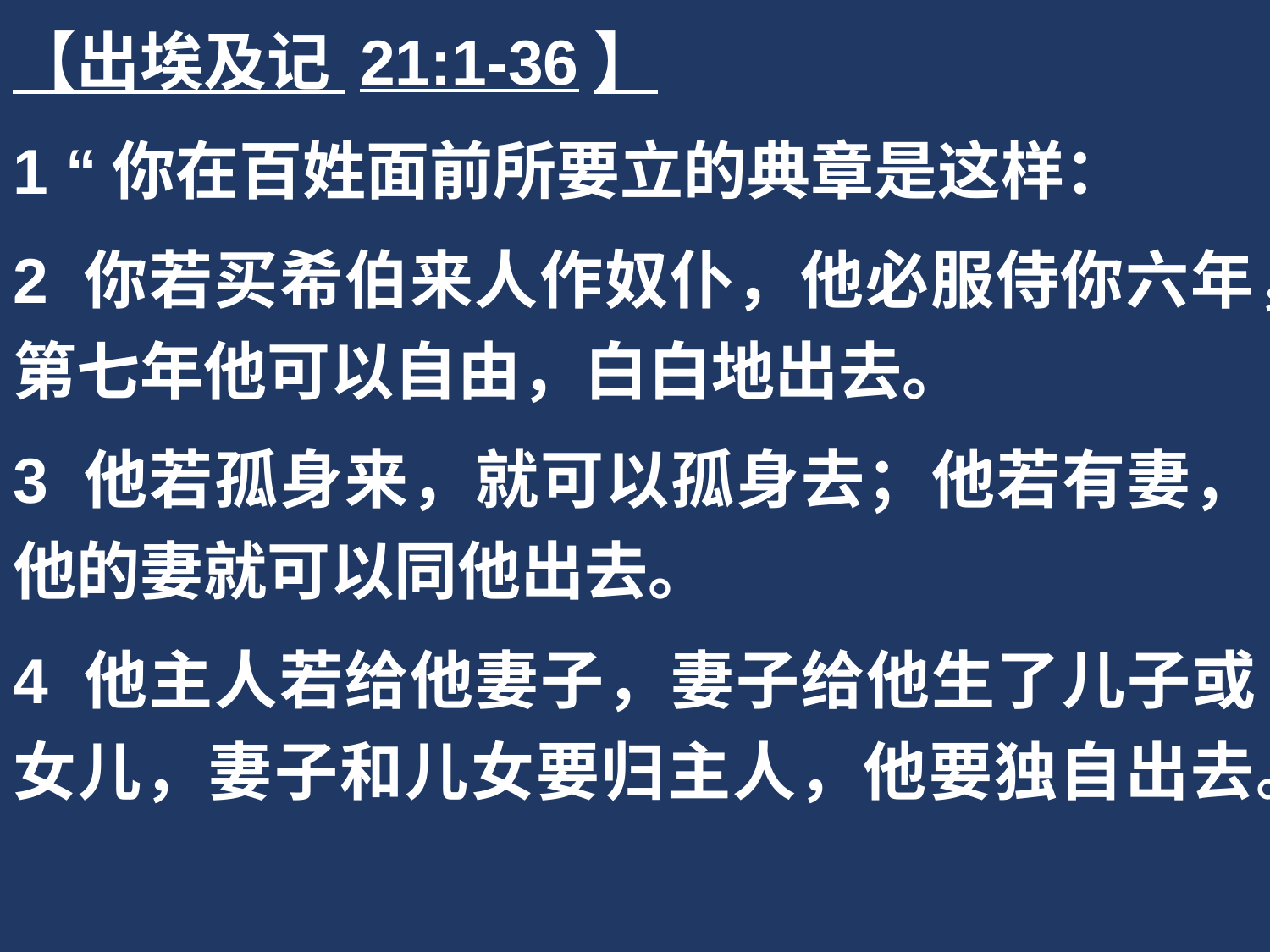

【出埃及记 21:1-36】
1 “你在百姓面前所要立的典章是这样：
2 你若买希伯来人作奴仆，他必服侍你六年，第七年他可以自由，白白地出去。
3 他若孤身来，就可以孤身去；他若有妻，他的妻就可以同他出去。
4 他主人若给他妻子，妻子给他生了儿子或女儿，妻子和儿女要归主人，他要独自出去。